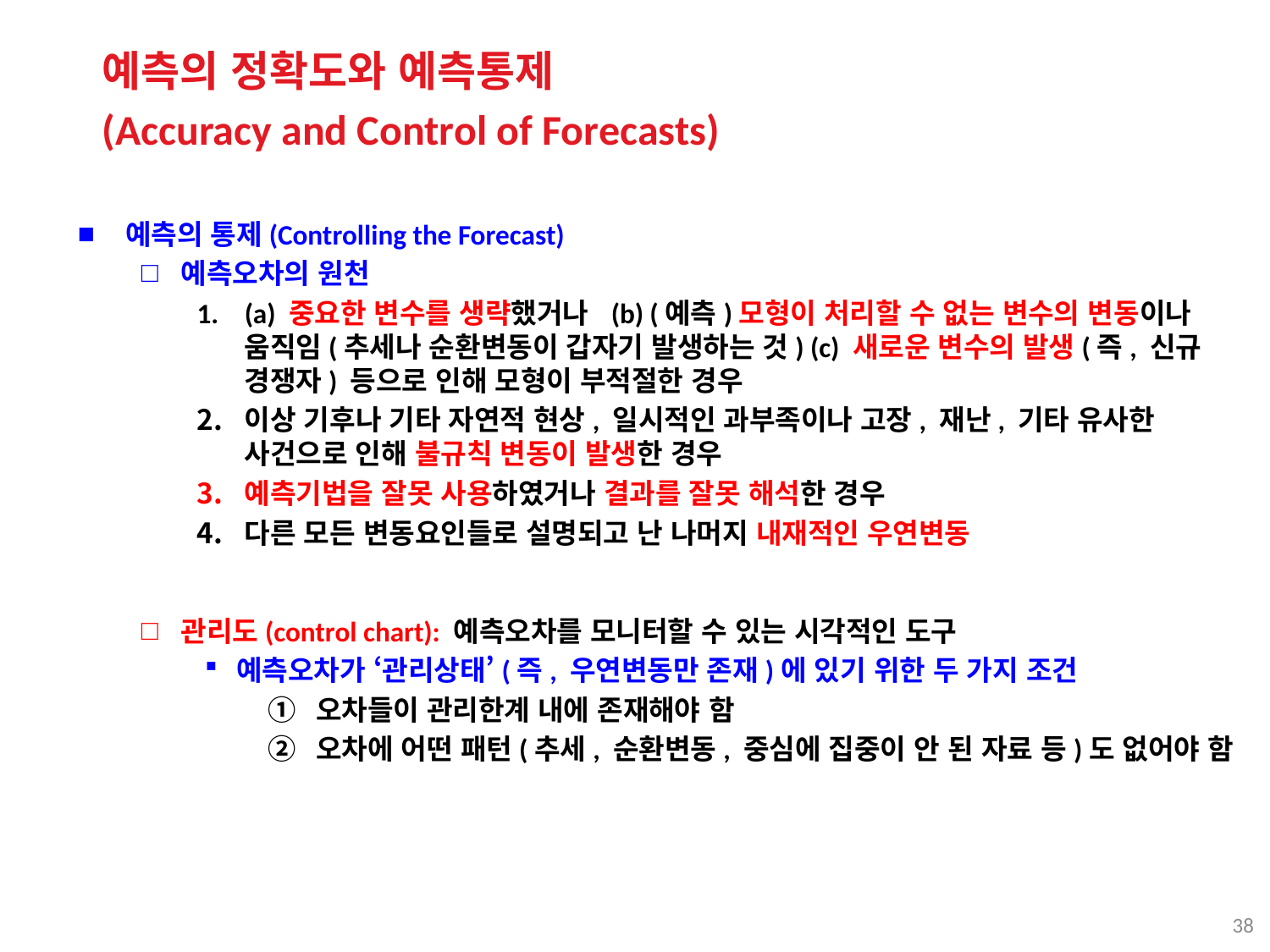

예측의 정확도와 예측통제
(Accuracy and Control of Forecasts)
예측의 통제(Controlling the Forecast)
예측오차의 원천
(a) 중요한 변수를 생략했거나  (b) (예측)모형이 처리할 수 없는 변수의 변동이나 움직임(추세나 순환변동이 갑자기 발생하는 것) (c) 새로운 변수의 발생(즉, 신규 경쟁자) 등으로 인해 모형이 부적절한 경우
이상 기후나 기타 자연적 현상, 일시적인 과부족이나 고장, 재난, 기타 유사한 사건으로 인해 불규칙 변동이 발생한 경우
예측기법을 잘못 사용하였거나 결과를 잘못 해석한 경우
다른 모든 변동요인들로 설명되고 난 나머지 내재적인 우연변동

관리도(control chart): 예측오차를 모니터할 수 있는 시각적인 도구
예측오차가 ‘관리상태’(즉, 우연변동만 존재)에 있기 위한 두 가지 조건
오차들이 관리한계 내에 존재해야 함
오차에 어떤 패턴(추세, 순환변동, 중심에 집중이 안 된 자료 등)도 없어야 함

38